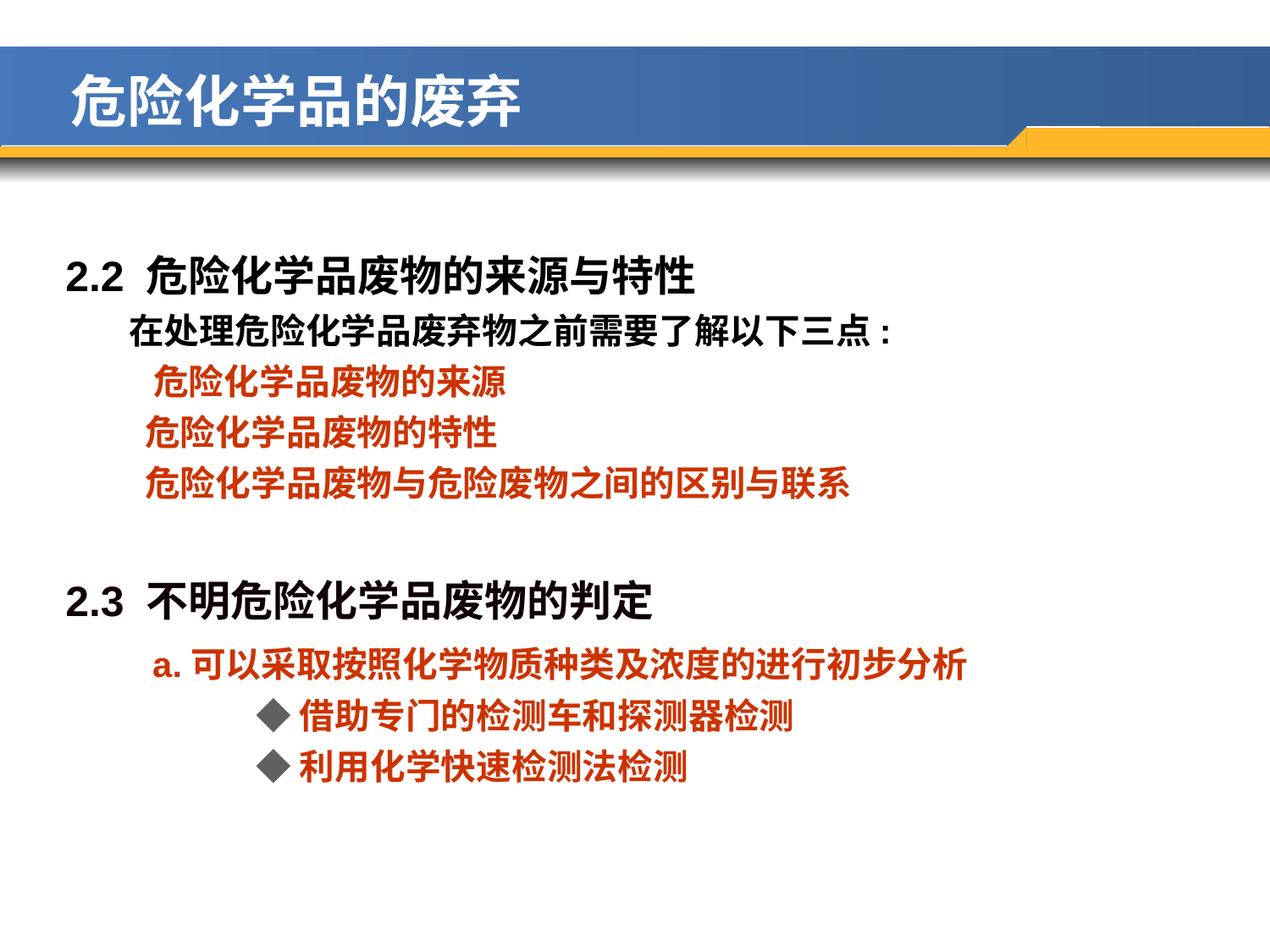

危险化学品的废弃

2.2 危险化学品废物的来源与特性
在处理危险化学品废弃物之前需要了解以下三点:
  危险化学品废物的来源
  危险化学品废物的特性
  危险化学品废物与危险废物之间的区别与联系
2.3 不明危险化学品废物的判定
  a.可以采取按照化学物质种类及浓度的进行初步分析
◆借助专门的检测车和探测器检测
◆利用化学快速检测法检测